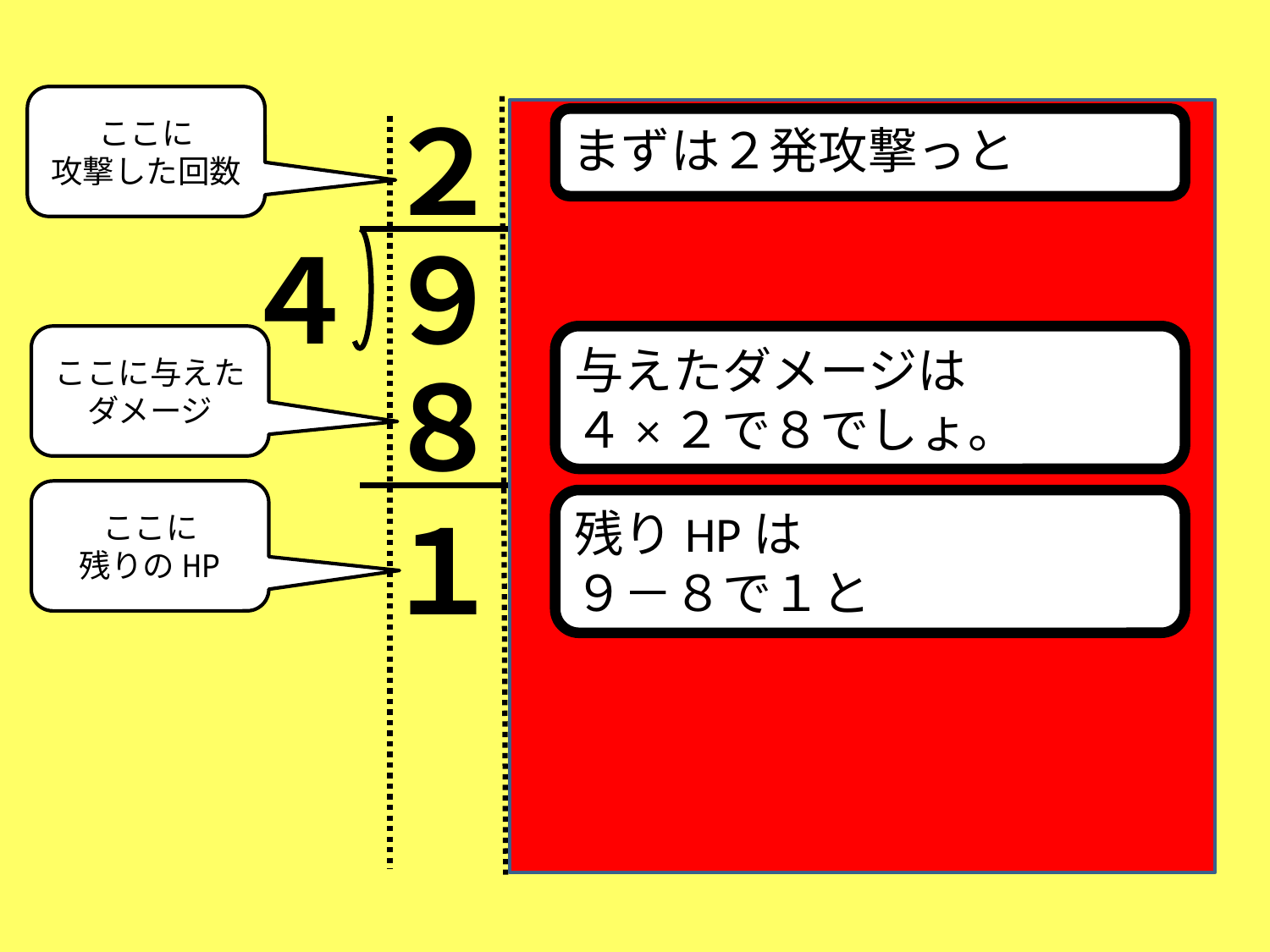

ここに
攻撃した回数
２

まずは２発攻撃っと
４
９
２
２

ここに与えたダメージ
与えたダメージは
４×２で８でしょ。
８
ここに
残りのHP
残りHPは
９－８で１と
１